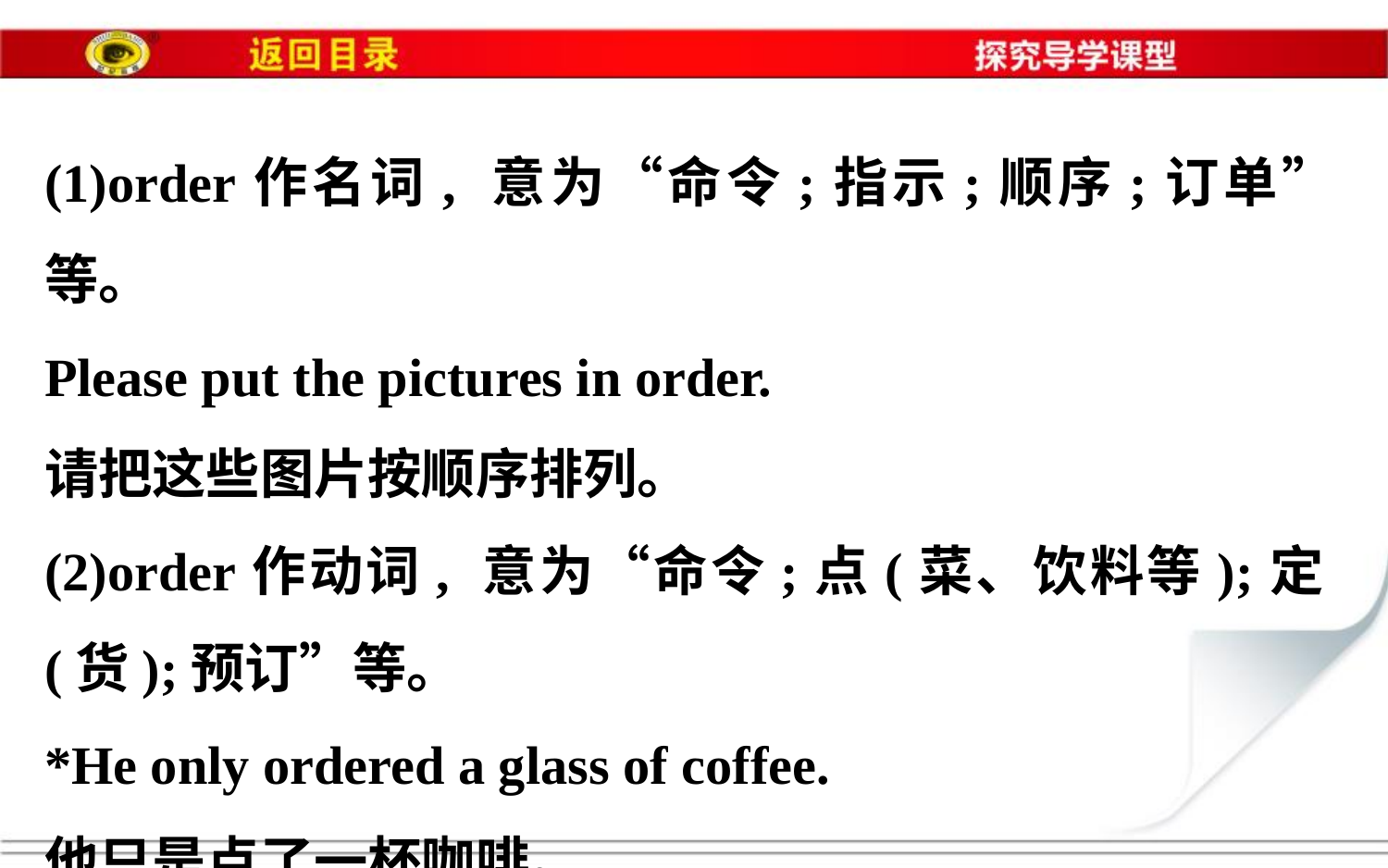

(1)order作名词, 意为“命令;指示;顺序;订单”等。
Please put the pictures in order.
请把这些图片按顺序排列。
(2)order作动词, 意为“命令;点(菜、饮料等);定(货);预订”等。
*He only ordered a glass of coffee.
他只是点了一杯咖啡。